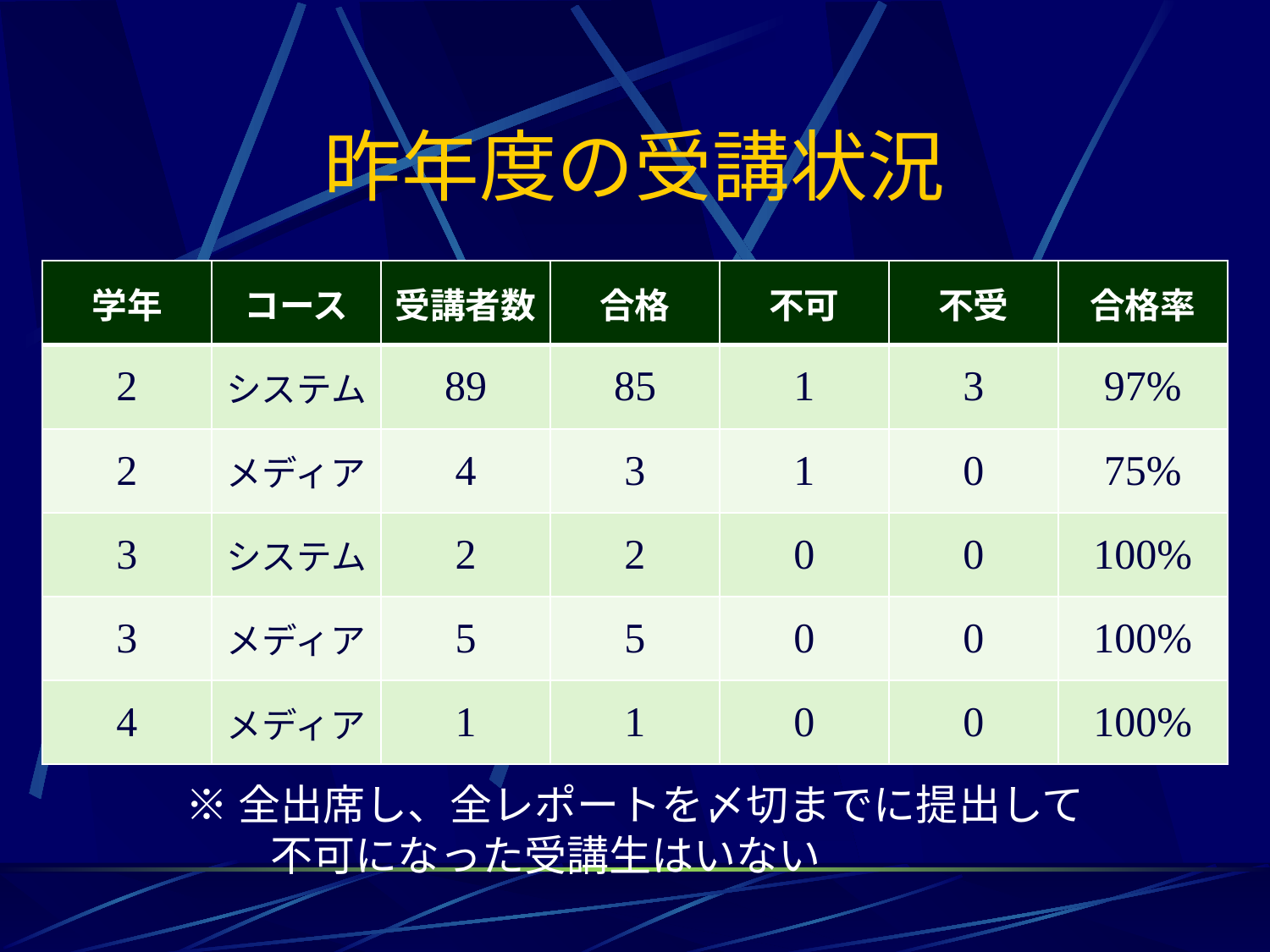

# 昨年度の受講状況
| 学年 | コース | 受講者数 | 合格 | 不可 | 不受 | 合格率 |
| --- | --- | --- | --- | --- | --- | --- |
| 2 | システム | 89 | 85 | 1 | 3 | 97% |
| 2 | メディア | 4 | 3 | 1 | 0 | 75% |
| 3 | システム | 2 | 2 | 0 | 0 | 100% |
| 3 | メディア | 5 | 5 | 0 | 0 | 100% |
| 4 | メディア | 1 | 1 | 0 | 0 | 100% |
※全出席し、全レポートを〆切までに提出して
　　不可になった受講生はいない